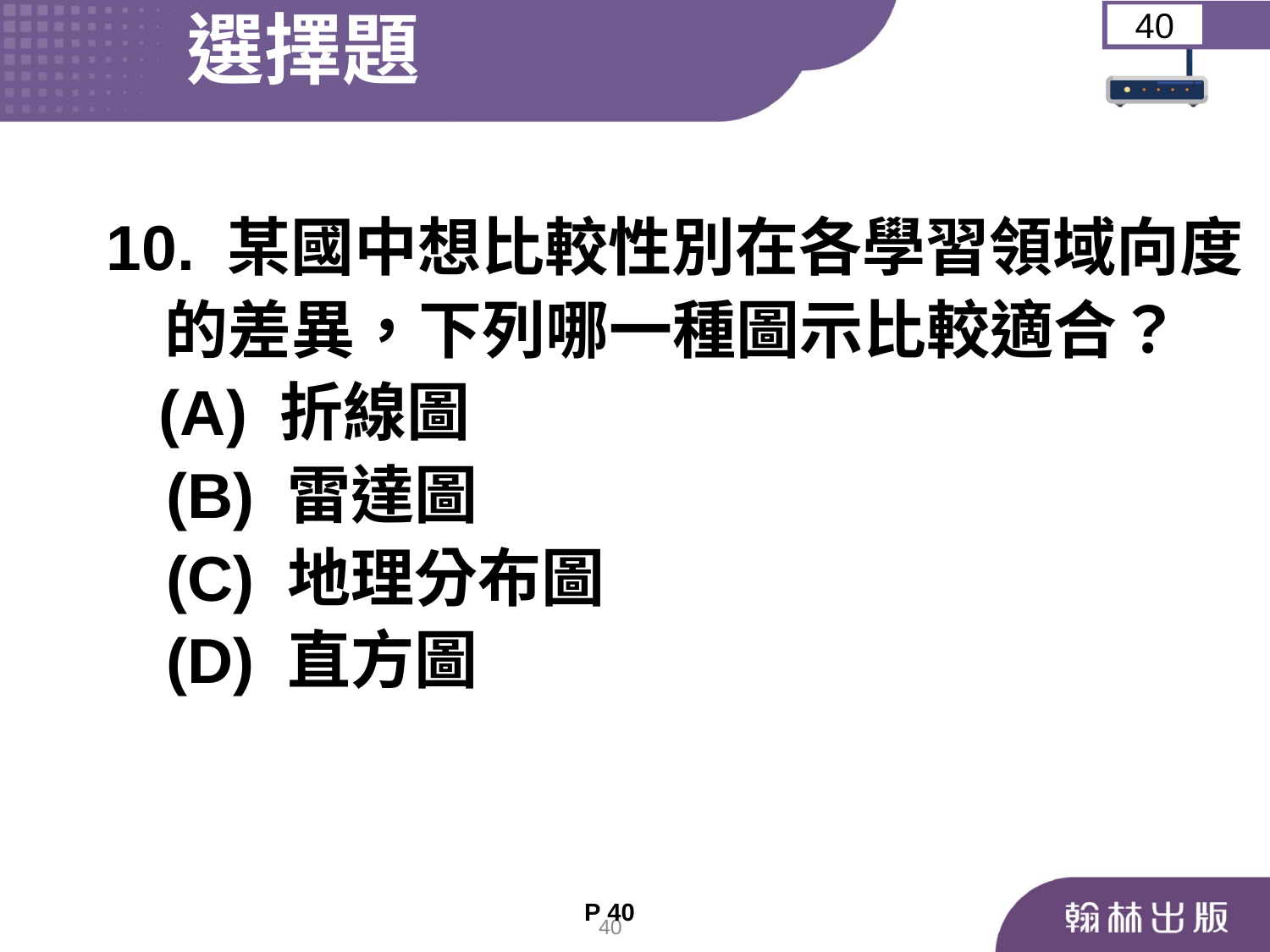

選擇題

40
10. 某國中想比較性別在各學習領域向度
   的差異，下列哪一種圖示比較適合？
   (A) 折線圖
	  (B) 雷達圖
	  (C) 地理分布圖
	  (D) 直方圖

P 40
40